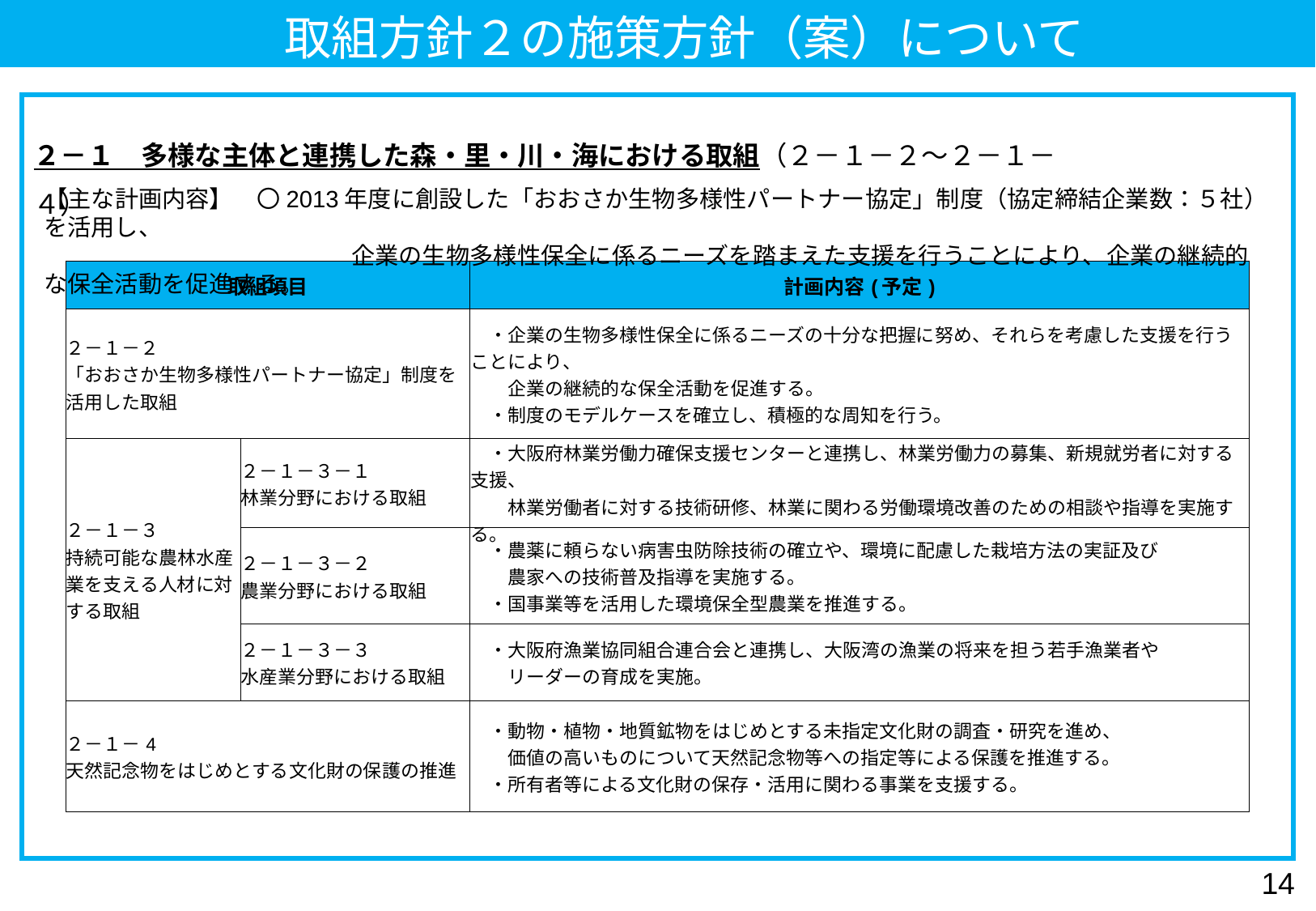

取組方針２の施策方針（案）について

２－１　多様な主体と連携した森・里・川・海における取組（２－１－２～２－１－４）
【主な計画内容】　〇2013年度に創設した「おおさか生物多様性パートナー協定」制度（協定締結企業数：５社）を活用し、
　　　　　　　　　　　　　企業の生物多様性保全に係るニーズを踏まえた支援を行うことにより、企業の継続的な保全活動を促進する。
| 取組項目 |  | 計画内容(予定) |
| --- | --- | --- |
| ２－１－２ 「おおさか生物多様性パートナー協定」制度を 活用した取組 |  | ・企業の生物多様性保全に係るニーズの十分な把握に努め、それらを考慮した支援を行うことにより、 　　企業の継続的な保全活動を促進する。 　・制度のモデルケースを確立し、積極的な周知を行う。 |
| ２－１－３ 持続可能な農林水産業を支える人材に対する取組 | ２－１－３－１ 林業分野における取組 | ・大阪府林業労働力確保支援センターと連携し、林業労働力の募集、新規就労者に対する支援、 　　林業労働者に対する技術研修、林業に関わる労働環境改善のための相談や指導を実施する。 |
|  | ２－１－３－２ 農業分野における取組 | ・農薬に頼らない病害虫防除技術の確立や、環境に配慮した栽培方法の実証及び 　　農家への技術普及指導を実施する。 　・国事業等を活用した環境保全型農業を推進する。 |
|  | ２－１－３－３ 水産業分野における取組 | ・大阪府漁業協同組合連合会と連携し、大阪湾の漁業の将来を担う若手漁業者や 　　リーダーの育成を実施。 |
| ２－１－4 天然記念物をはじめとする文化財の保護の推進 |  | ・動物・植物・地質鉱物をはじめとする未指定文化財の調査・研究を進め、 　　価値の高いものについて天然記念物等への指定等による保護を推進する。 　・所有者等による文化財の保存・活用に関わる事業を支援する。 |
14